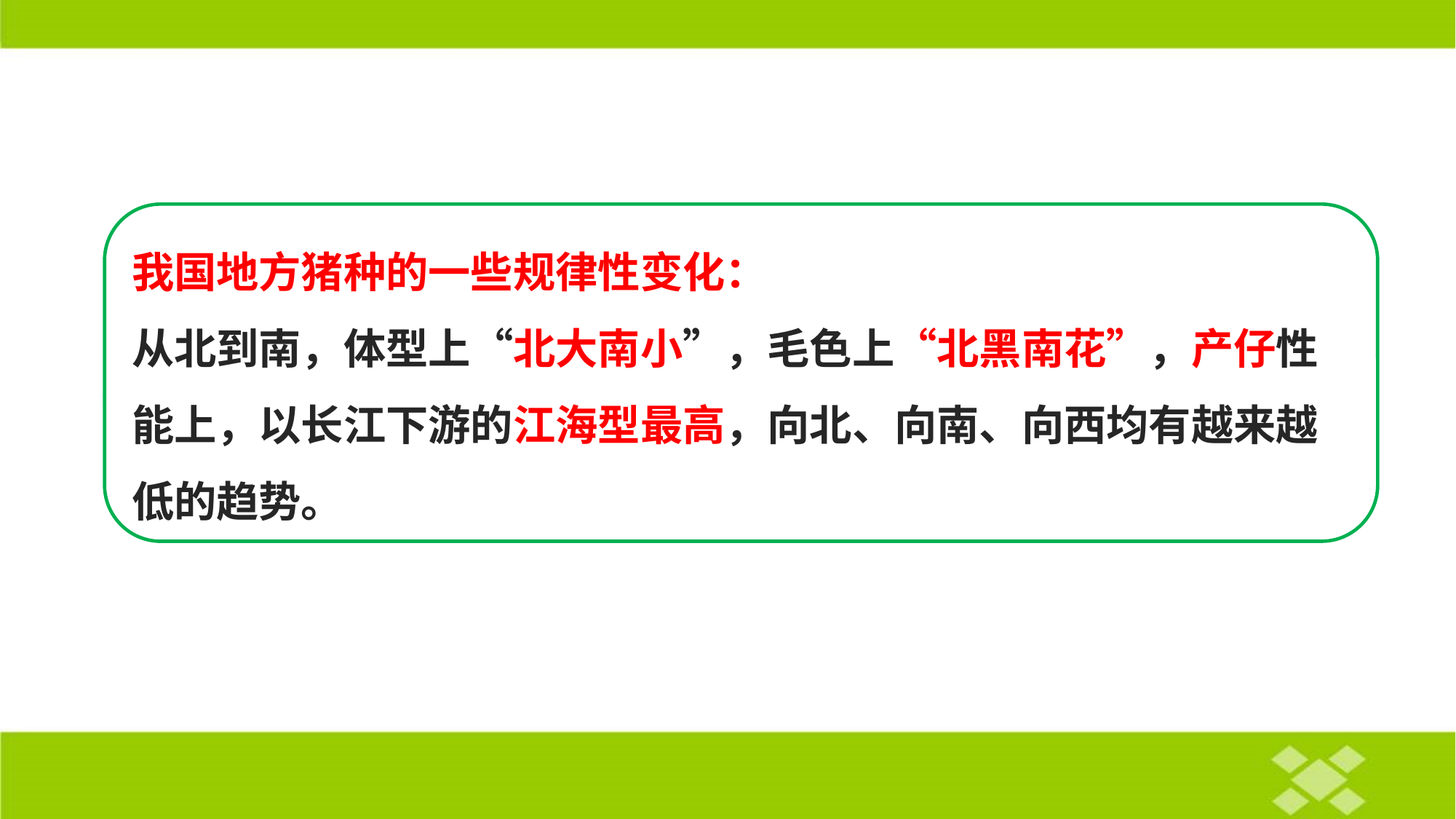

我国地方猪种的一些规律性变化：
从北到南，体型上“北大南小”，毛色上“北黑南花”，产仔性能上，以长江下游的江海型最高，向北、向南、向西均有越来越低的趋势。